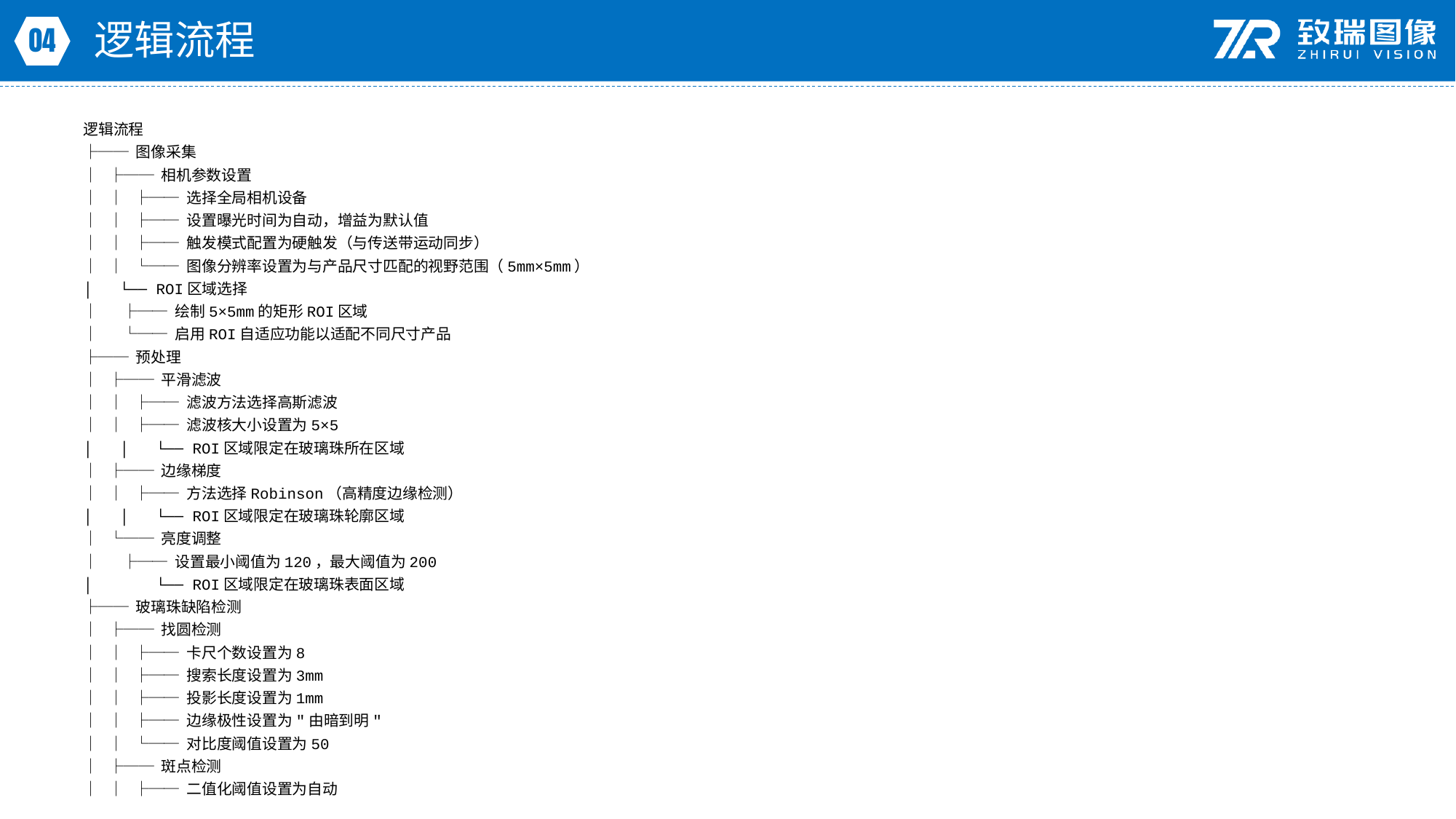

逻辑流程
04

逻辑流程
├── 图像采集
│   ├── 相机参数设置
│   │   ├── 选择全局相机设备
│   │   ├── 设置曝光时间为自动，增益为默认值
│   │   ├── 触发模式配置为硬触发（与传送带运动同步）
│   │   └── 图像分辨率设置为与产品尺寸匹配的视野范围（5mm×5mm）
│   └── ROI区域选择
│       ├── 绘制5×5mm的矩形ROI区域
│       └── 启用ROI自适应功能以适配不同尺寸产品
├── 预处理
│   ├── 平滑滤波
│   │   ├── 滤波方法选择高斯滤波
│   │   ├── 滤波核大小设置为5×5
│   │   └── ROI区域限定在玻璃珠所在区域
│   ├── 边缘梯度
│   │   ├── 方法选择Robinson（高精度边缘检测）
│   │   └── ROI区域限定在玻璃珠轮廓区域
│   └── 亮度调整
│       ├── 设置最小阈值为120，最大阈值为200
│       └── ROI区域限定在玻璃珠表面区域
├── 玻璃珠缺陷检测
│   ├── 找圆检测
│   │   ├── 卡尺个数设置为8
│   │   ├── 搜索长度设置为3mm
│   │   ├── 投影长度设置为1mm
│   │   ├── 边缘极性设置为"由暗到明"
│   │   └── 对比度阈值设置为50
│   ├── 斑点检测
│   │   ├── 二值化阈值设置为自动